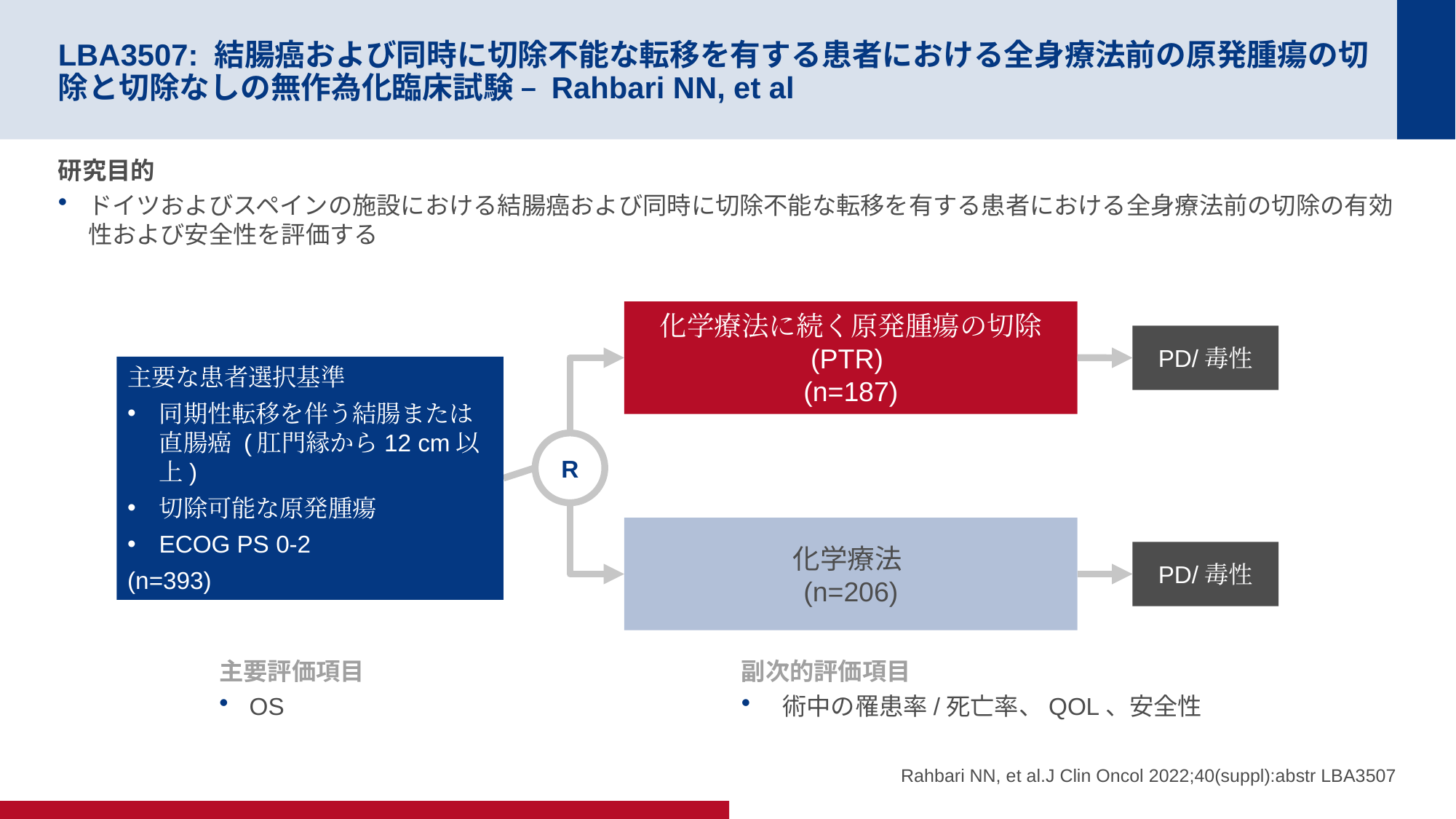

# LBA3507: 結腸癌および同時に切除不能な転移を有する患者における全身療法前の原発腫瘍の切除と切除なしの無作為化臨床試験 – Rahbari NN, et al
研究目的
ドイツおよびスペインの施設における結腸癌および同時に切除不能な転移を有する患者における全身療法前の切除の有効性および安全性を評価する
化学療法に続く原発腫瘍の切除 (PTR)
(n=187)
PD/毒性
主要な患者選択基準
同期性転移を伴う結腸または直腸癌 (肛門縁から12 cm以上)
切除可能な原発腫瘍
ECOG PS 0-2
(n=393)
R
化学療法
(n=206)
PD/毒性
主要評価項目
OS
副次的評価項目
 術中の罹患率/死亡率、QOL、安全性
Rahbari NN, et al.J Clin Oncol 2022;40(suppl):abstr LBA3507